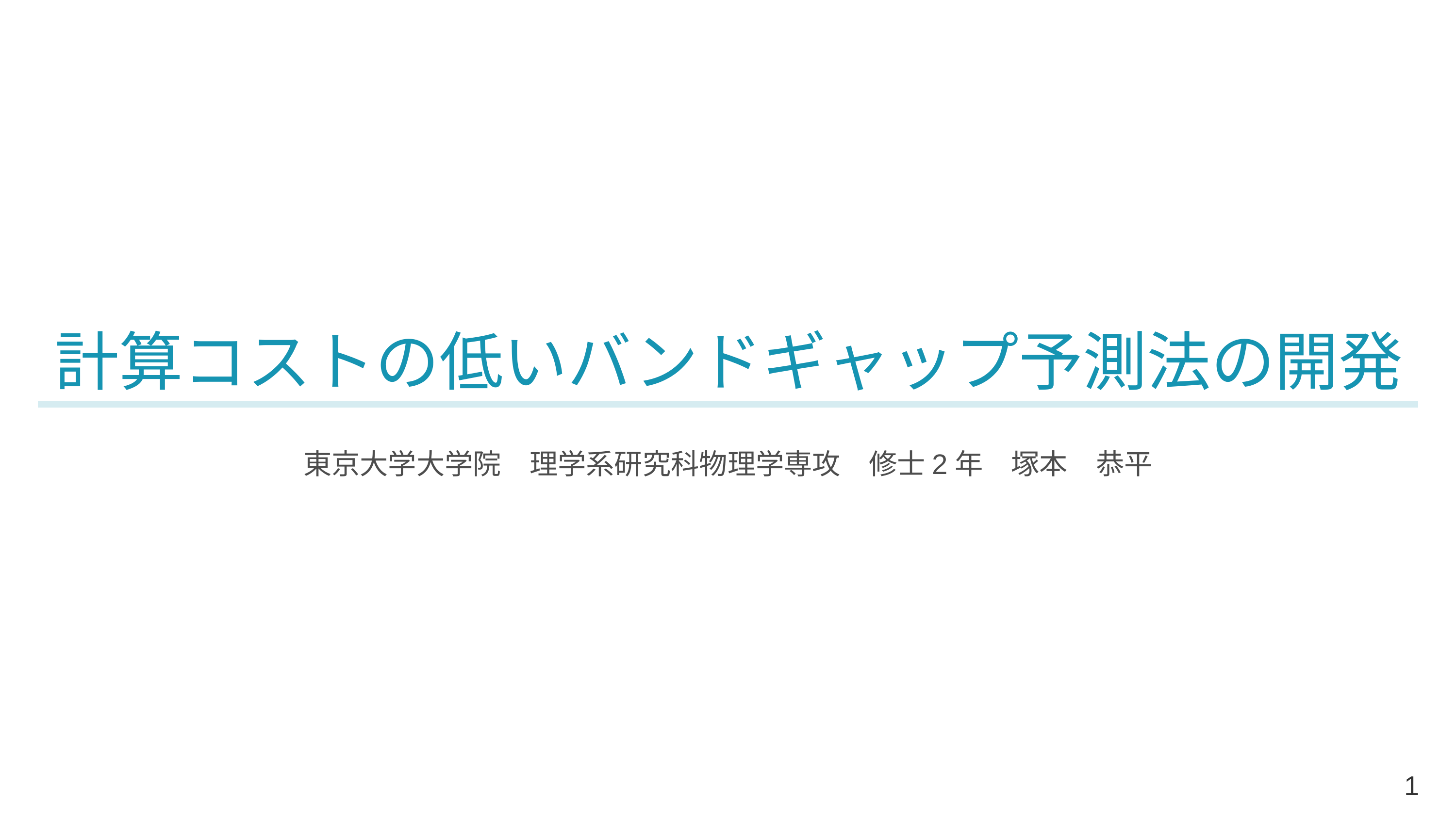

# 計算コストの低いバンドギャップ予測法の開発
東京大学大学院　理学系研究科物理学専攻　修士2年　塚本　恭平
1